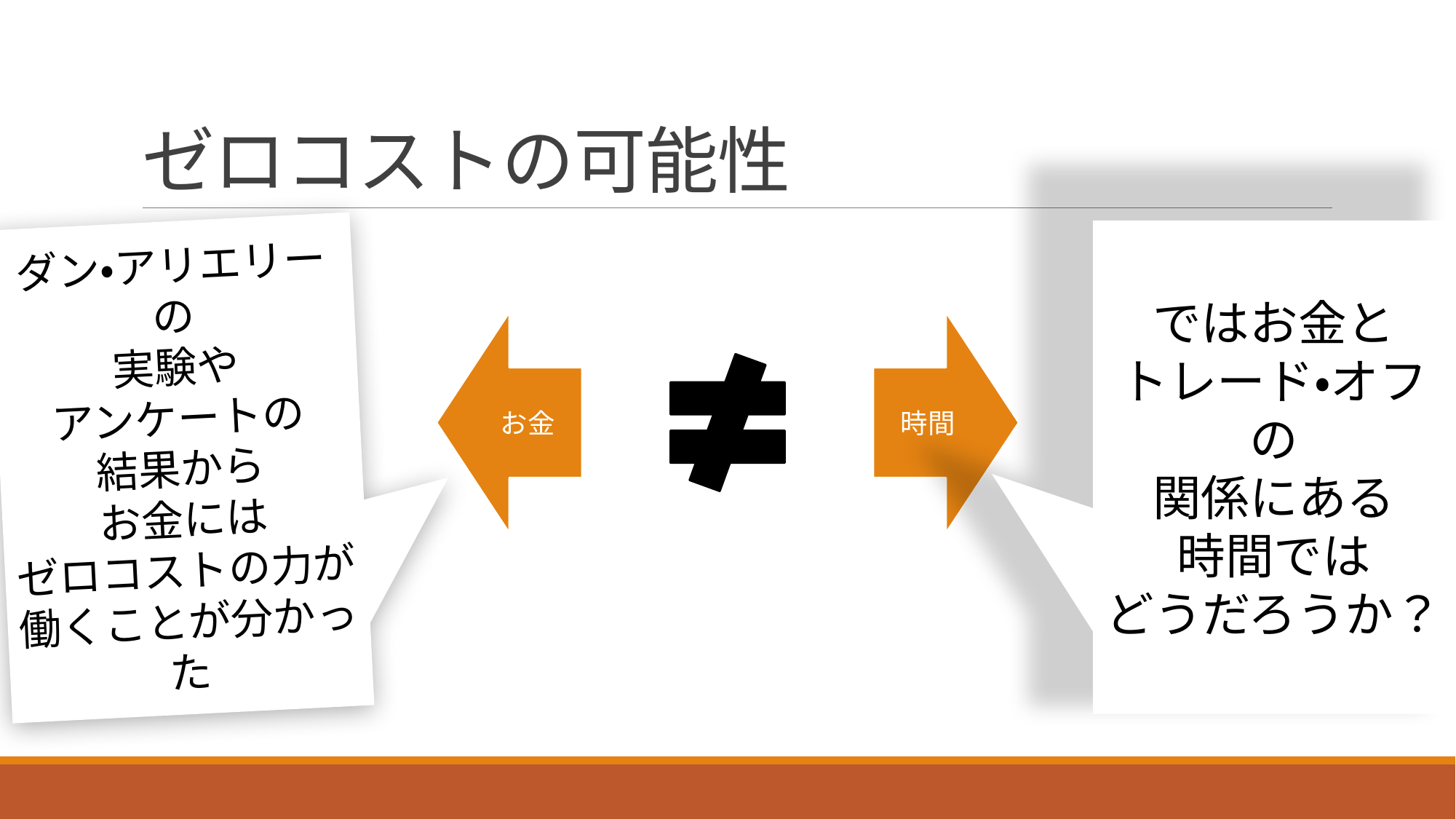

# ゼロコストの可能性
お金
時間

ではお金と
トレード・オフの
関係にある
時間では
どうだろうか？
ダン・アリエリーの
実験や
アンケートの
結果から
お金には
ゼロコストの力が
働くことが分かった